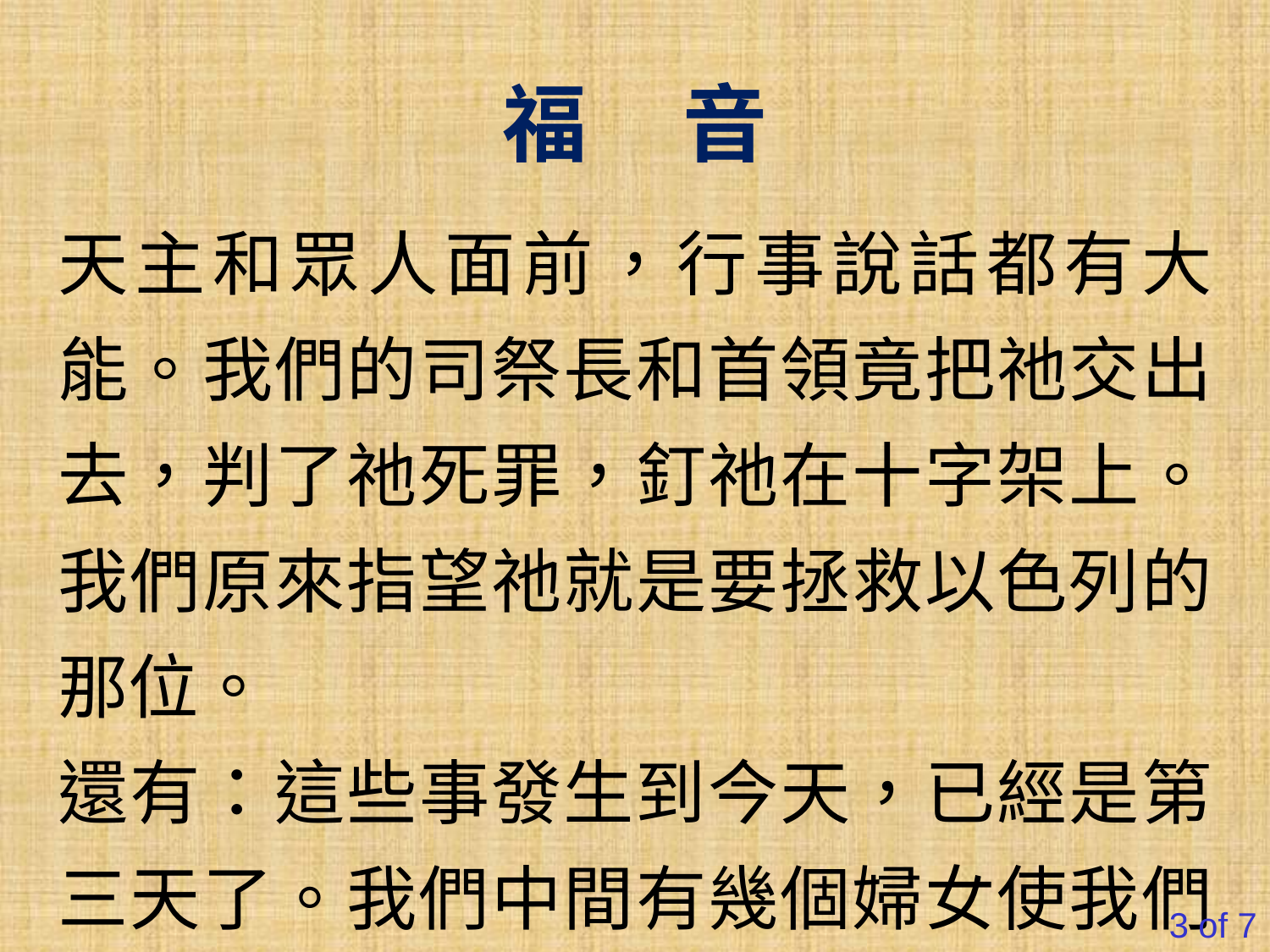

福     音

天主和眾人面前，行事說話都有大能。我們的司祭長和首領竟把祂交出去，判了祂死罪，釘祂在十字架上。我們原來指望祂就是要拯救以色列的那位。
還有：這些事發生到今天，已經是第三天了。我們中間有幾個婦女使我們感到驚奇：她們清早到墳墓那裡去，
3 of 7